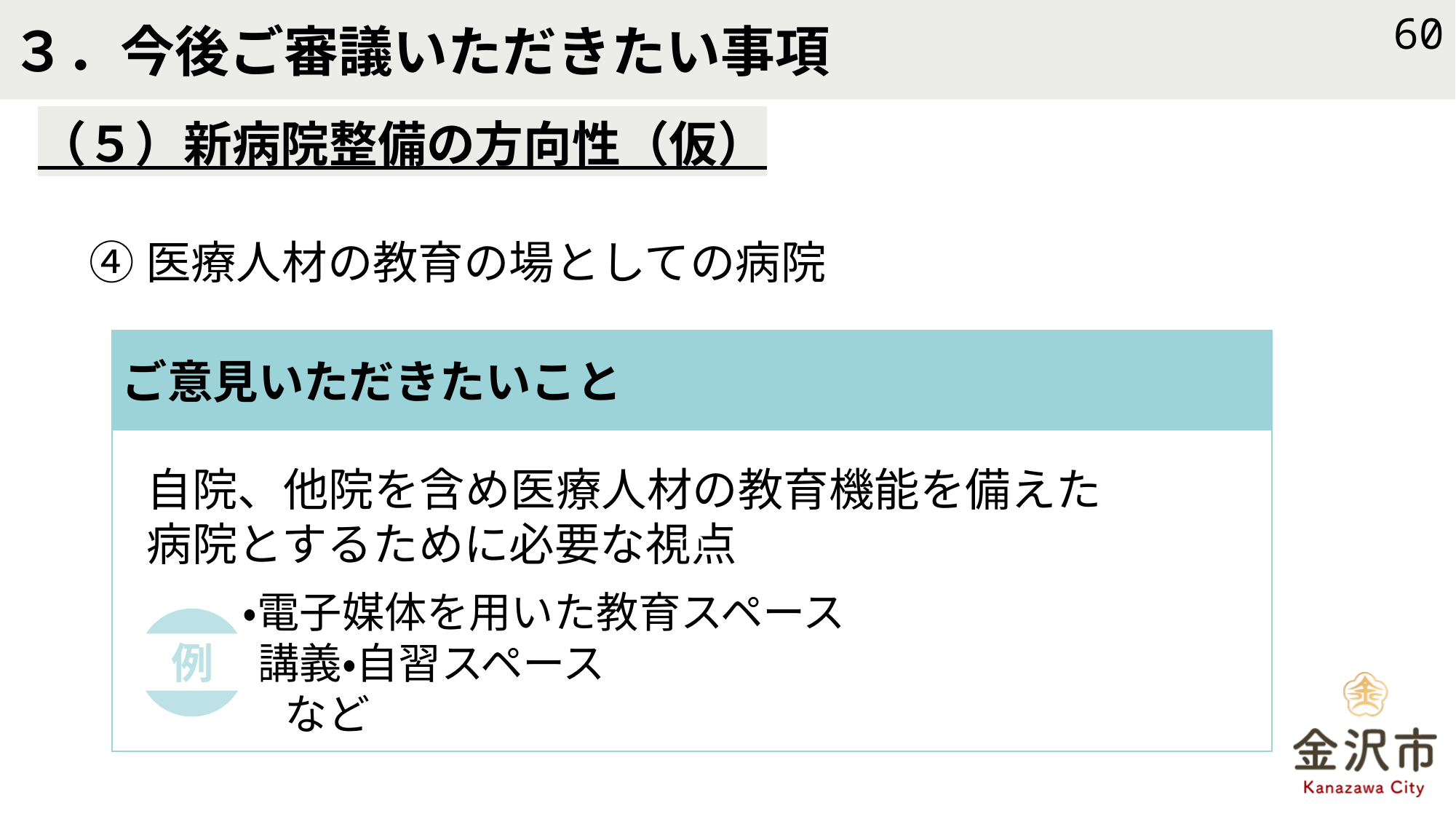

# ３．今後ご審議いただきたい事項
60
（５）新病院整備の方向性（仮）
④医療人材の教育の場としての病院
ご意見いただきたいこと
ｍ
自院、他院を含め医療人材の教育機能を備えた
病院とするために必要な視点
・電子媒体を用いた教育スペース
・講義・自習スペース
　など

例